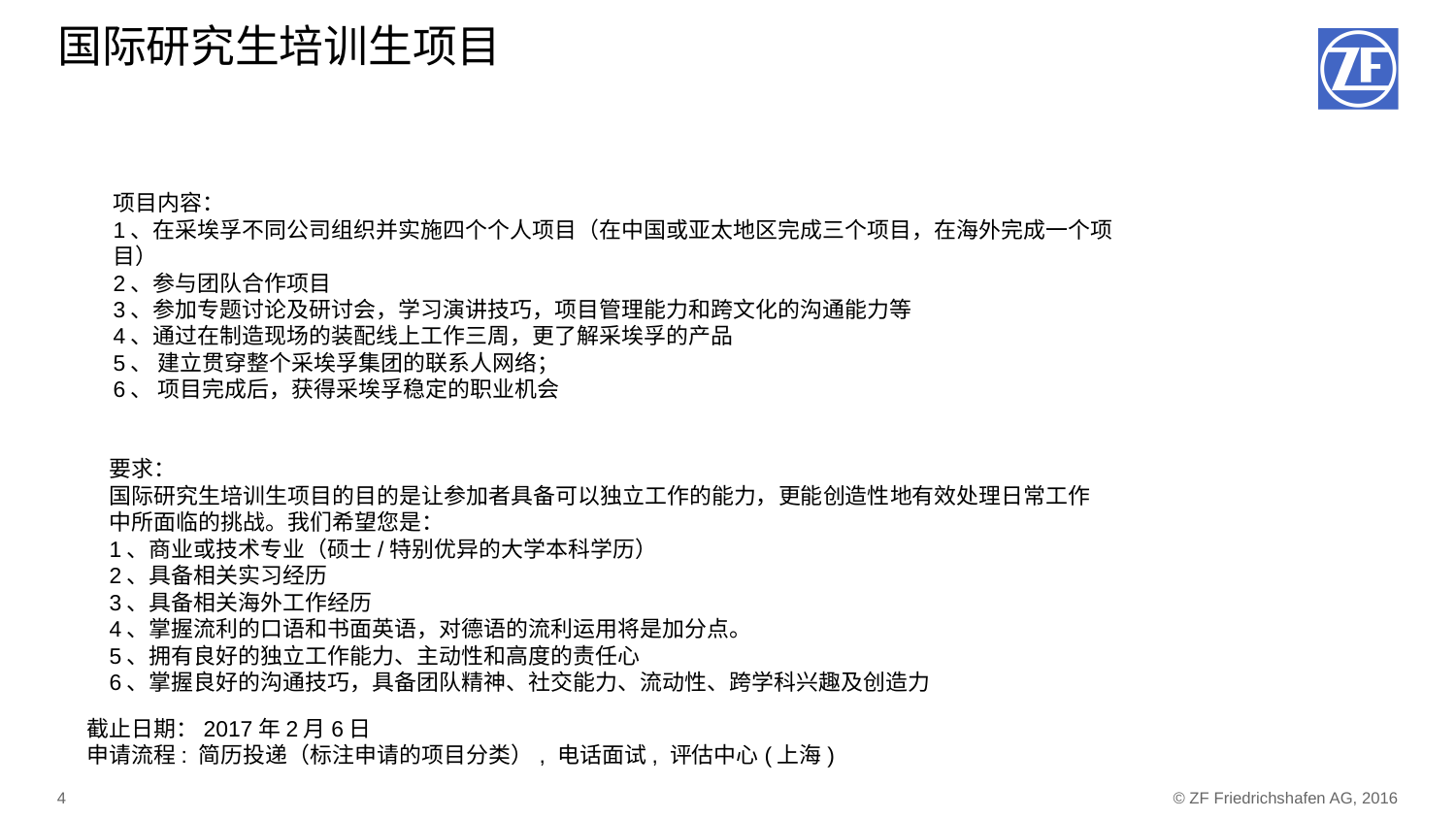

# 国际研究生培训生项目
项目内容：
1、在采埃孚不同公司组织并实施四个个人项目（在中国或亚太地区完成三个项目，在海外完成一个项目）
2、参与团队合作项目
3、参加专题讨论及研讨会，学习演讲技巧，项目管理能力和跨文化的沟通能力等
4、通过在制造现场的装配线上工作三周，更了解采埃孚的产品
5、 建立贯穿整个采埃孚集团的联系人网络；
6、 项目完成后，获得采埃孚稳定的职业机会
要求：
国际研究生培训生项目的目的是让参加者具备可以独立工作的能力，更能创造性地有效处理日常工作中所面临的挑战。我们希望您是：
1、商业或技术专业（硕士/特别优异的大学本科学历）
2、具备相关实习经历
3、具备相关海外工作经历
4、掌握流利的口语和书面英语，对德语的流利运用将是加分点。
5、拥有良好的独立工作能力、主动性和高度的责任心
6、掌握良好的沟通技巧，具备团队精神、社交能力、流动性、跨学科兴趣及创造力

截止日期：2017年2月6日
申请流程: 简历投递（标注申请的项目分类）, 电话面试, 评估中心(上海)